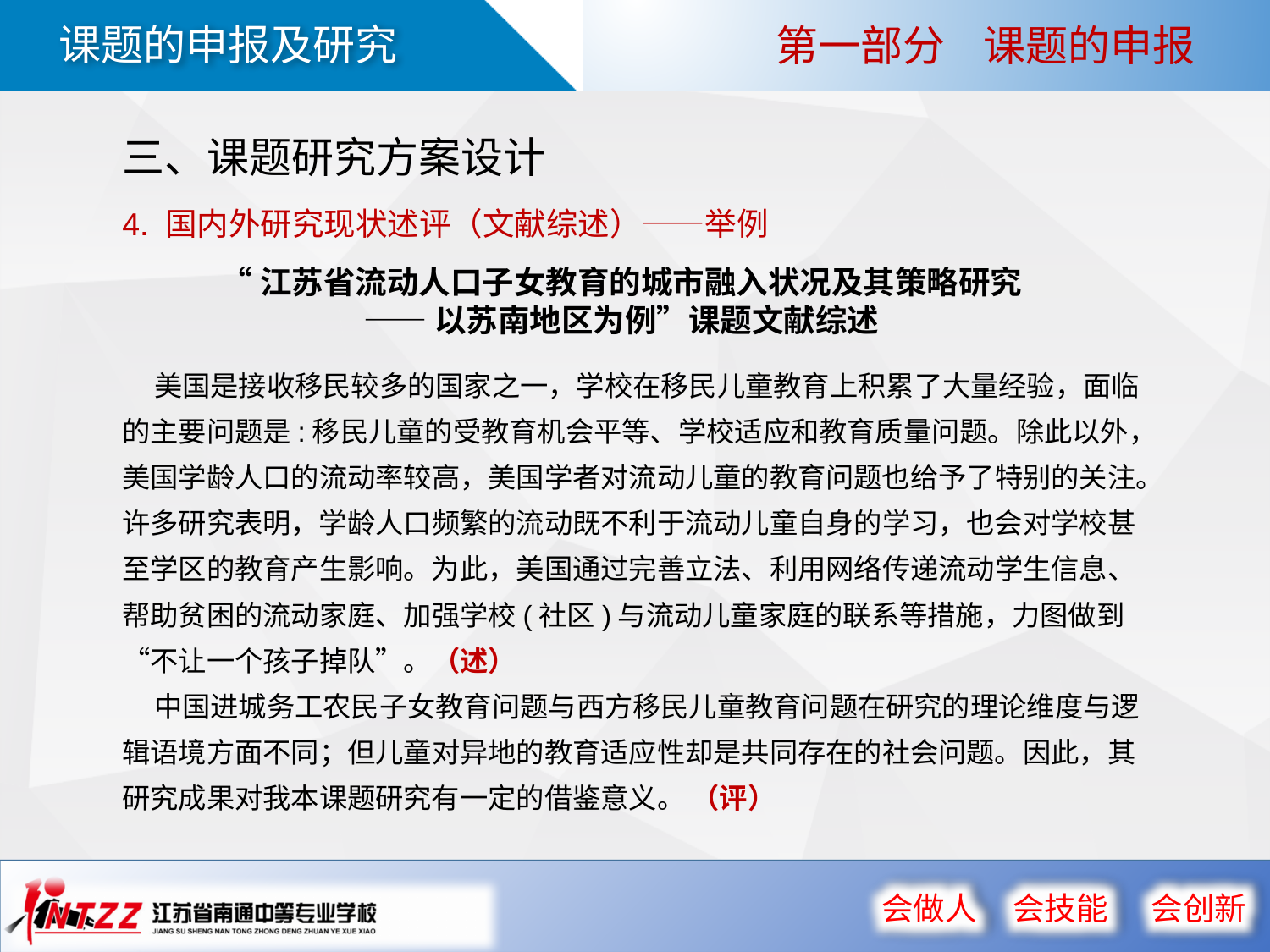

第一部分    课题的申报
三、课题研究方案设计
4. 国内外研究现状述评（文献综述）——举例

“江苏省流动人口子女教育的城市融入状况及其策略研究
——以苏南地区为例”课题文献综述
    美国是接收移民较多的国家之一，学校在移民儿童教育上积累了大量经验，面临的主要问题是:移民儿童的受教育机会平等、学校适应和教育质量问题。除此以外，美国学龄人口的流动率较高，美国学者对流动儿童的教育问题也给予了特别的关注。许多研究表明，学龄人口频繁的流动既不利于流动儿童自身的学习，也会对学校甚至学区的教育产生影响。为此，美国通过完善立法、利用网络传递流动学生信息、帮助贫困的流动家庭、加强学校(社区)与流动儿童家庭的联系等措施，力图做到“不让一个孩子掉队”。（述）
    中国进城务工农民子女教育问题与西方移民儿童教育问题在研究的理论维度与逻辑语境方面不同；但儿童对异地的教育适应性却是共同存在的社会问题。因此，其研究成果对我本课题研究有一定的借鉴意义。 （评）